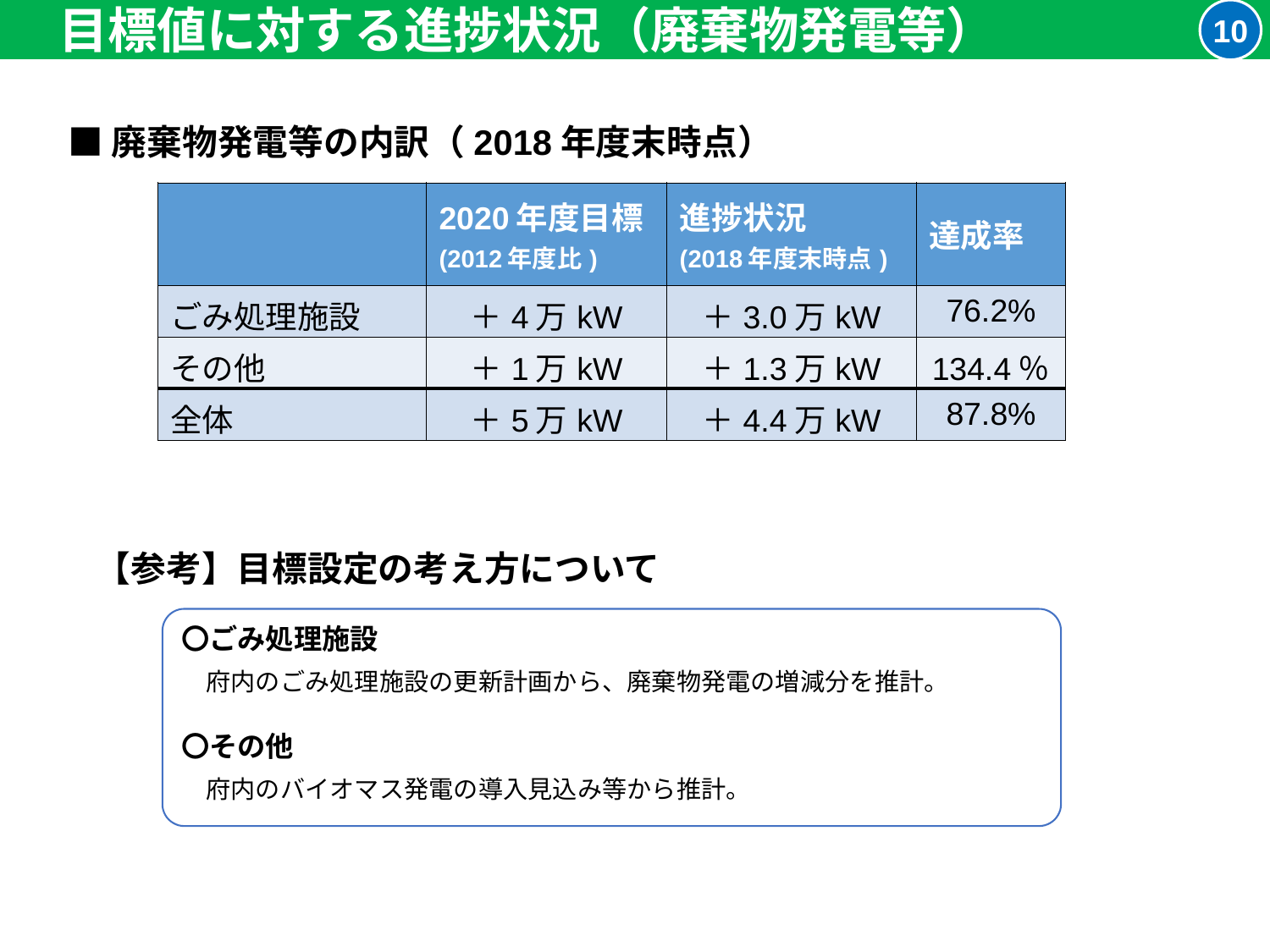

10
　目標値に対する進捗状況（廃棄物発電等）
■廃棄物発電等の内訳（2018年度末時点）
|  | 2020年度目標 (2012年度比) | 進捗状況 (2018年度末時点) | 達成率 |
| --- | --- | --- | --- |
| ごみ処理施設 | ＋4万kW | ＋3.0万kW | 76.2% |
| その他 | ＋1万kW | ＋1.3万kW | 134.4％ |
| 全体 | ＋5万kW | ＋4.4万kW | 87.8% |
【参考】目標設定の考え方について
〇ごみ処理施設
　府内のごみ処理施設の更新計画から、廃棄物発電の増減分を推計。

〇その他
　府内のバイオマス発電の導入見込み等から推計。